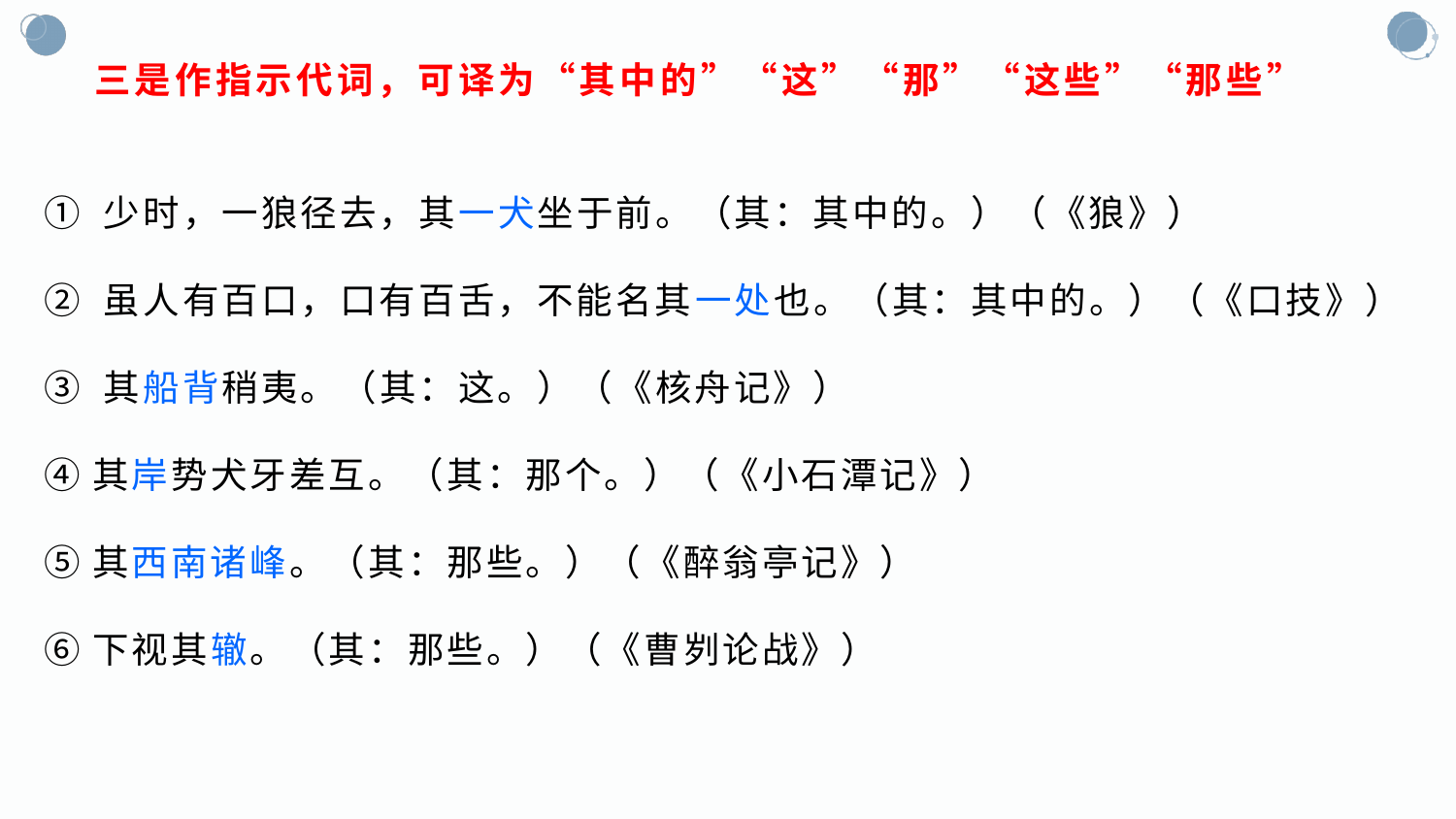

# 三是作指示代词，可译为“其中的”“这”“那”“这些”“那些”
① 少时，一狼径去，其一犬坐于前。（其：其中的。）（《狼》）

② 虽人有百口，口有百舌，不能名其一处也。（其：其中的。）（《口技》）

③ 其船背稍夷。（其：这。）（《核舟记》）

④其岸势犬牙差互。（其：那个。）（《小石潭记》）

⑤其西南诸峰。（其：那些。）（《醉翁亭记》）

⑥下视其辙。（其：那些。）（《曹刿论战》）